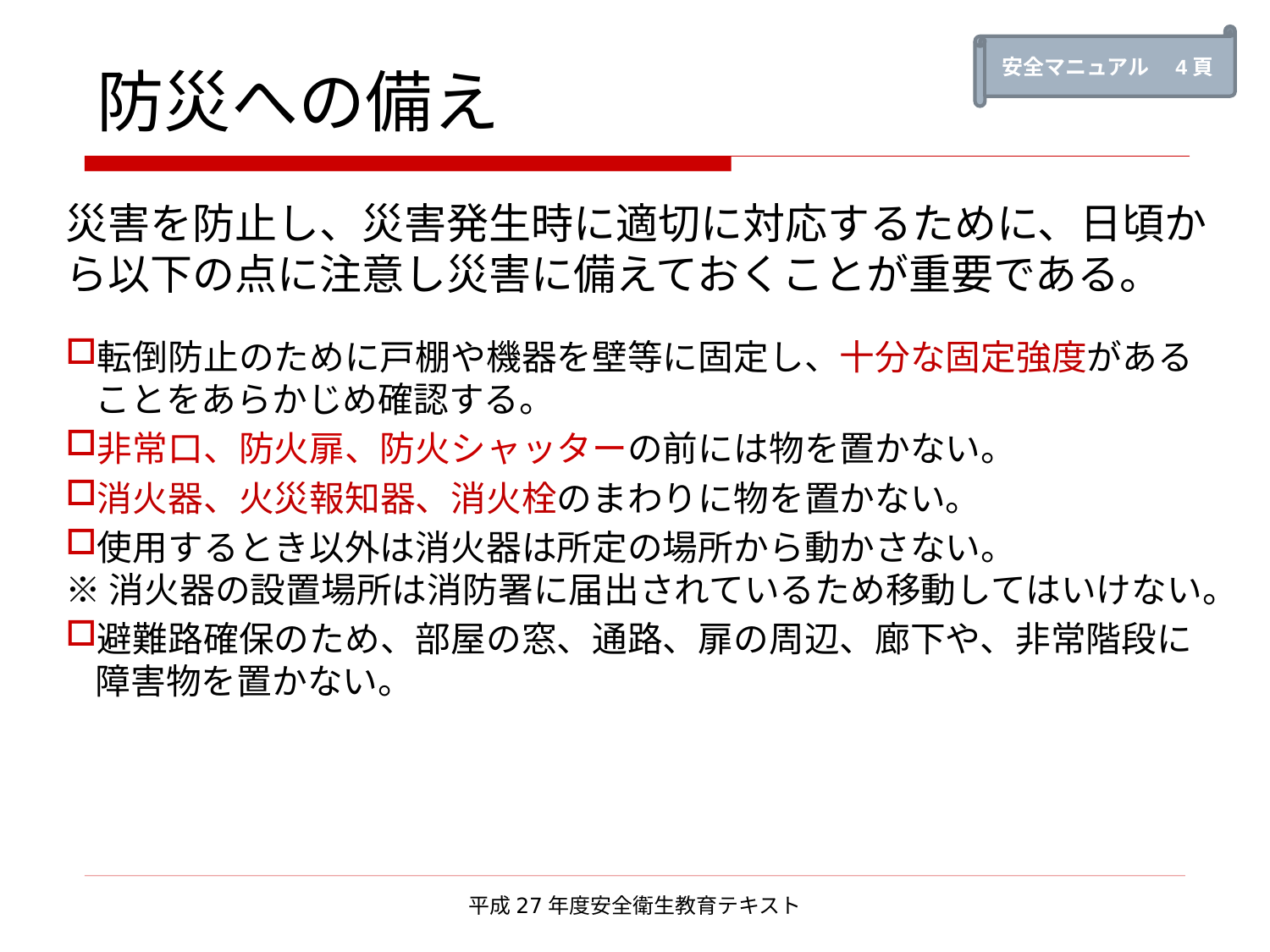

安全マニュアル　4頁
防災への備え
災害を防止し、災害発生時に適切に対応するために、日頃から以下の点に注意し災害に備えておくことが重要である。

転倒防止のために戸棚や機器を壁等に固定し、十分な固定強度があることをあらかじめ確認する。
非常口、防火扉、防火シャッターの前には物を置かない。
消火器、火災報知器、消火栓のまわりに物を置かない。
使用するとき以外は消火器は所定の場所から動かさない。
※消火器の設置場所は消防署に届出されているため移動してはいけない。
避難路確保のため、部屋の窓、通路、扉の周辺、廊下や、非常階段に障害物を置かない。

平成27年度安全衛生教育テキスト